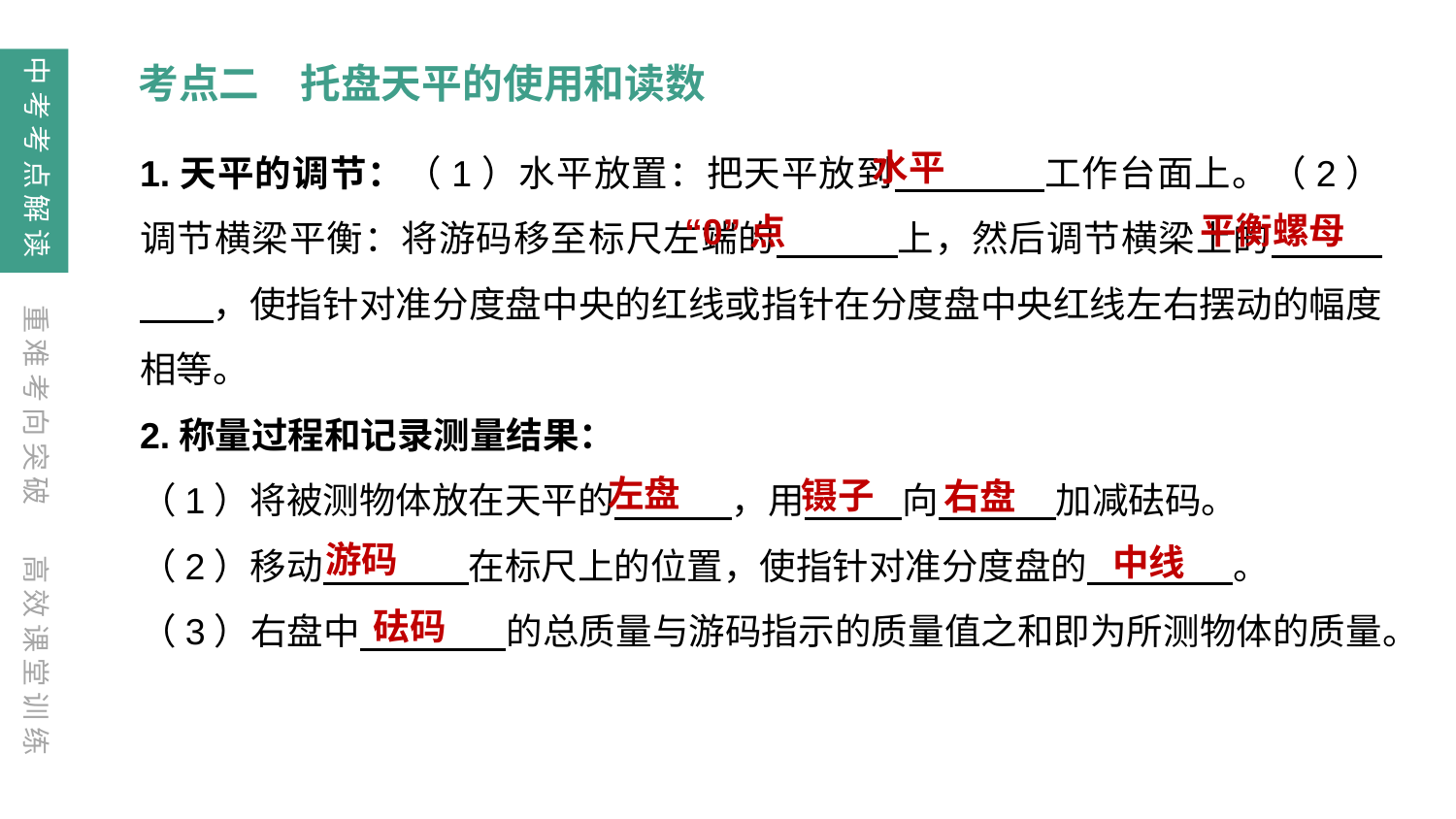

中考考点解读

考点二　托盘天平的使用和读数
水平
1.天平的调节：（1）水平放置：把天平放到　　　　工作台面上。（2）调节横梁平衡：将游码移至标尺左端的　　　 上，然后调节横梁上的　　　　　，使指针对准分度盘中央的红线或指针在分度盘中央红线左右摆动的幅度相等。
2.称量过程和记录测量结果：
（1）将被测物体放在天平的　 　　，用　   　向　　 　加减砝码。
（2）移动　　　　在标尺上的位置，使指针对准分度盘的　　　　。
（3）右盘中　　　　的总质量与游码指示的质量值之和即为所测物体的质量。
平衡螺母
“0”点
重难考向突破
左盘
镊子
右盘
游码
中线
高效课堂训练
砝码